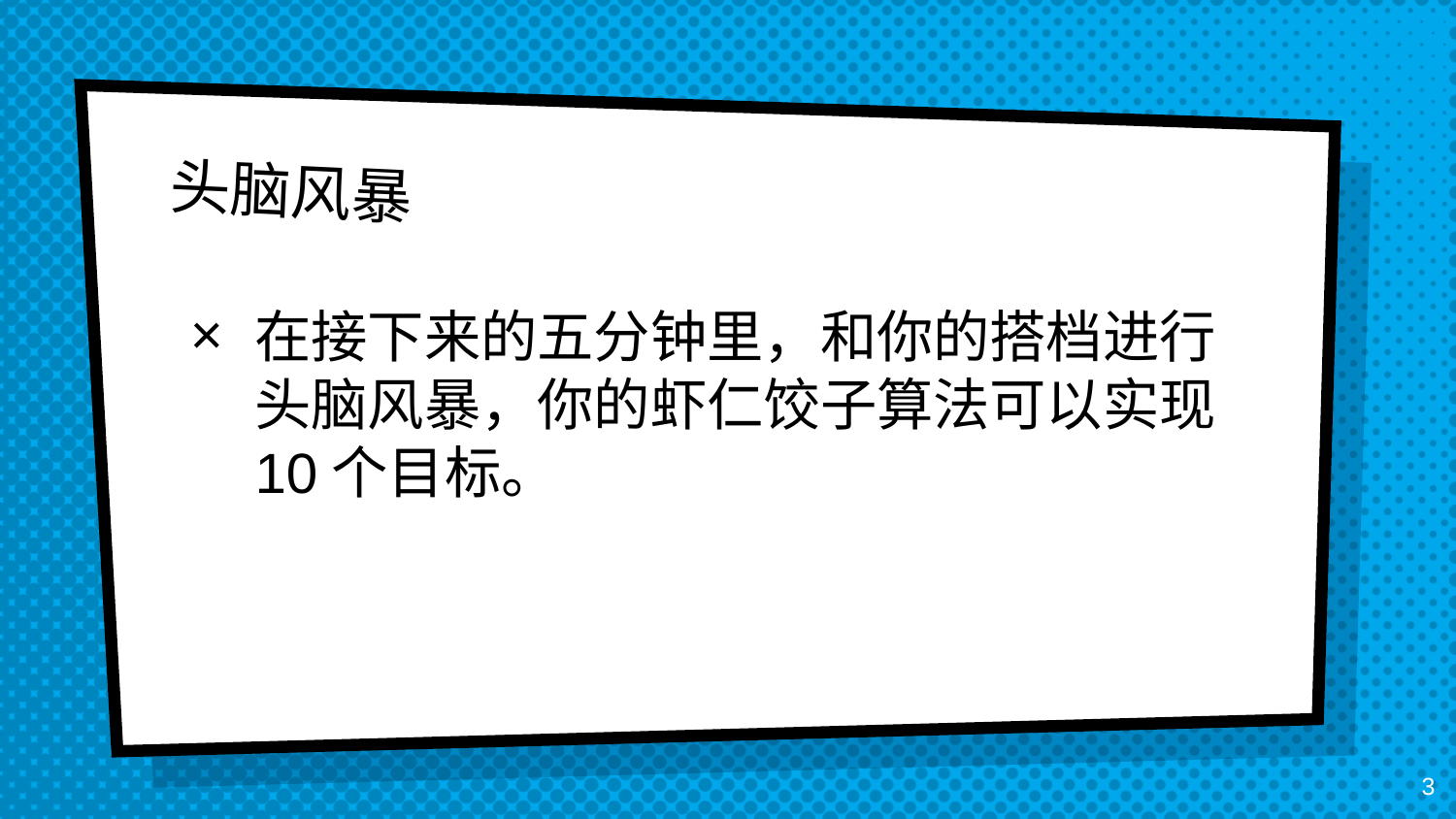

# 头脑风暴
在接下来的五分钟里，和你的搭档进行头脑风暴，你的虾仁饺子算法可以实现10个目标。
3